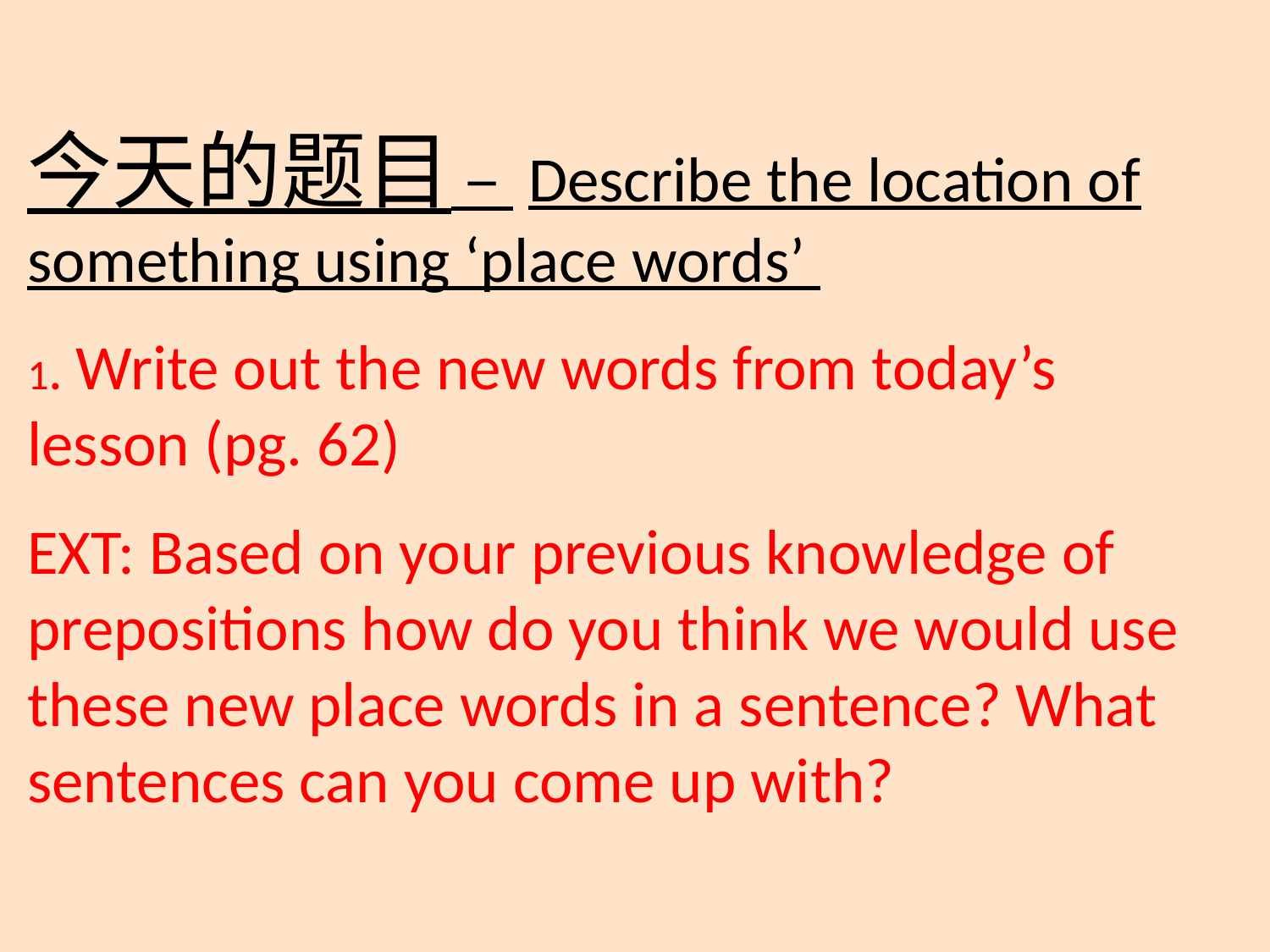

今天的题目 – Describe the location of something using ‘place words’
1. Write out the new words from today’s lesson (pg. 62)
EXT: Based on your previous knowledge of prepositions how do you think we would use these new place words in a sentence? What sentences can you come up with?